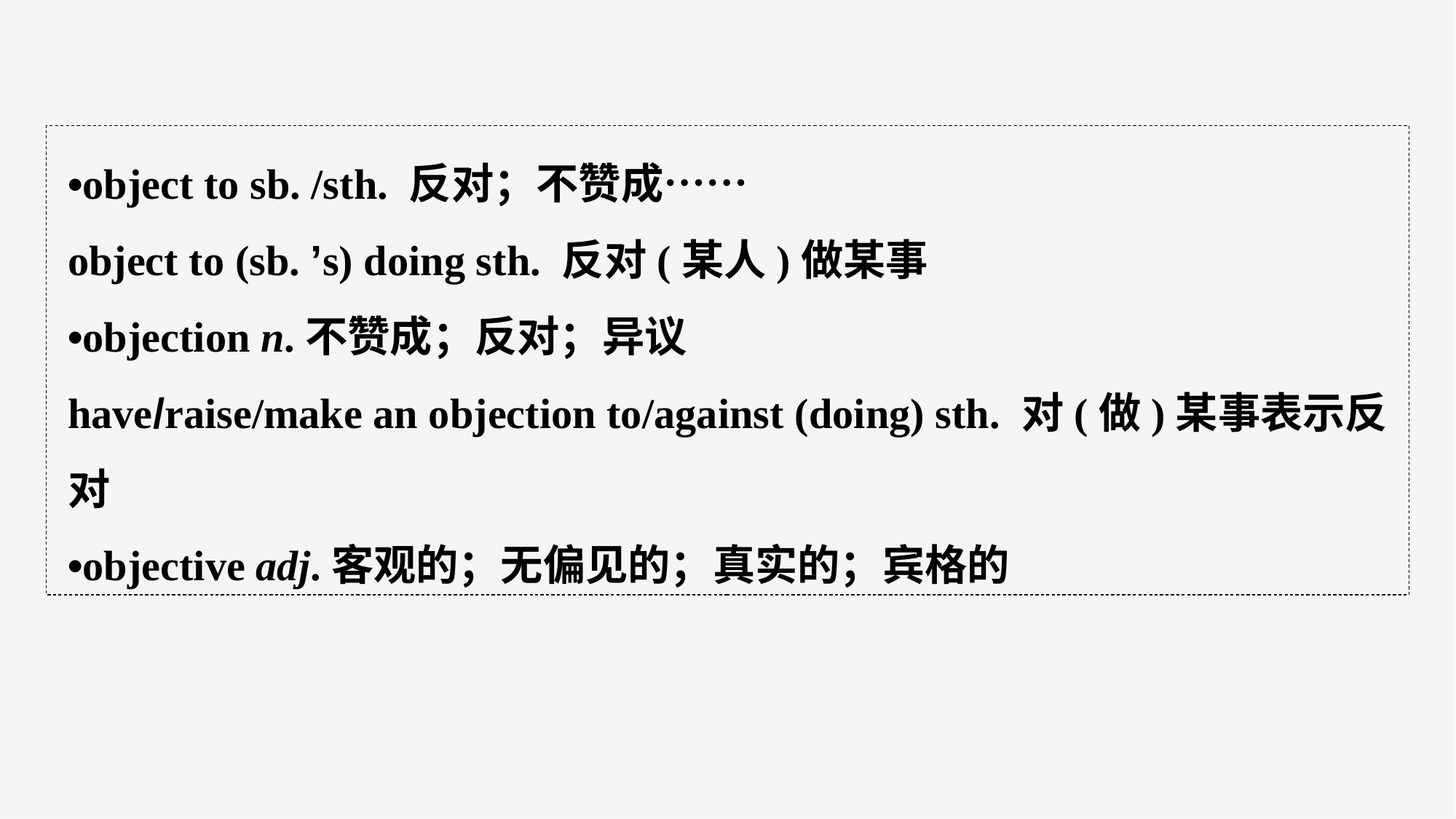

•object to sb. /sth. 反对；不赞成……
object to (sb. ’s) doing sth. 反对(某人)做某事
•objection n.不赞成；反对；异议
have/raise/make an objection to/against (doing) sth. 对(做)某事表示反对
•objective adj.客观的；无偏见的；真实的；宾格的